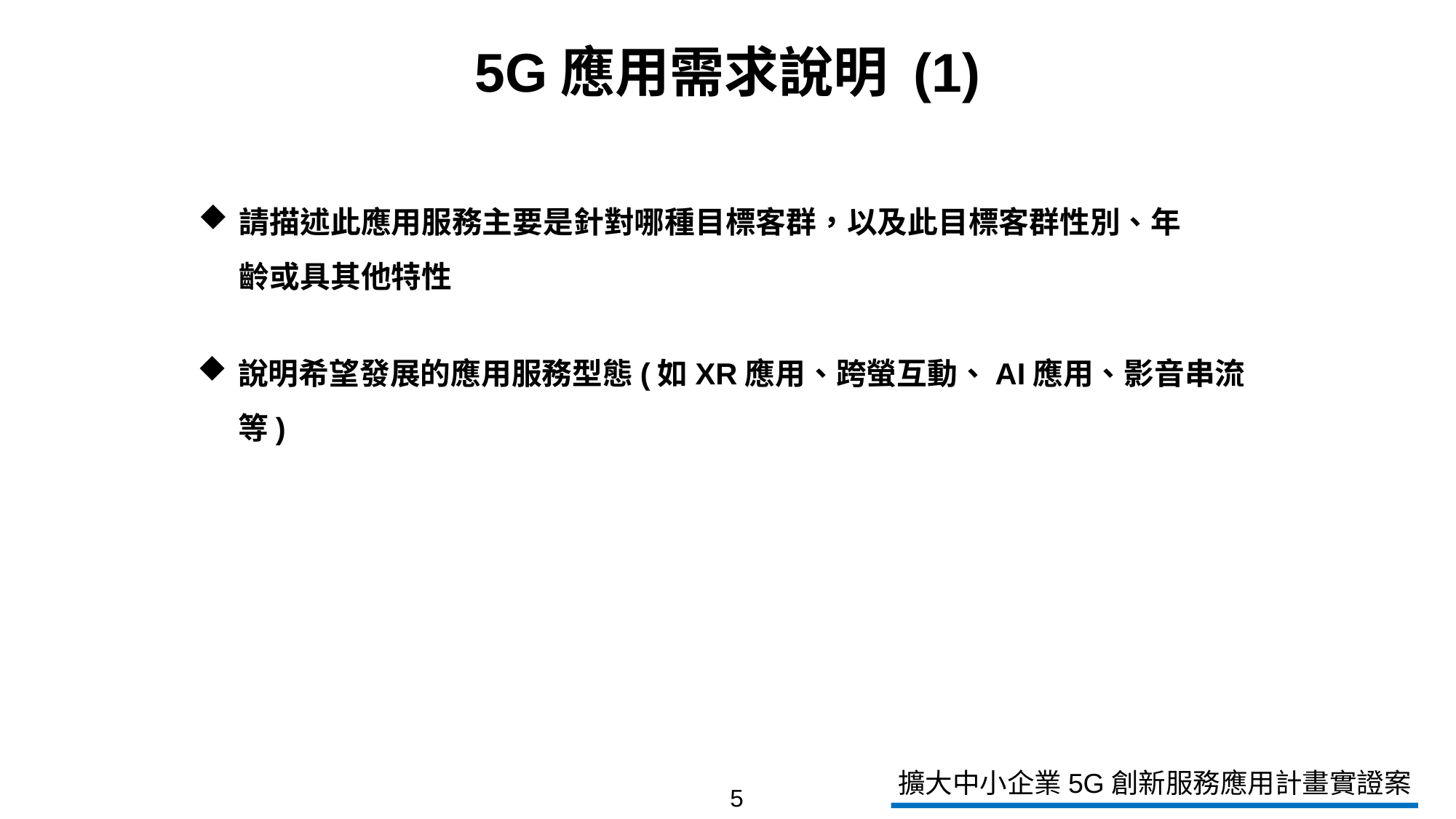

# 5G應用需求說明 (1)
請描述此應用服務主要是針對哪種目標客群，以及此目標客群性別、年齡或具其他特性
說明希望發展的應用服務型態(如XR應用、跨螢互動、AI應用、影音串流等)
5